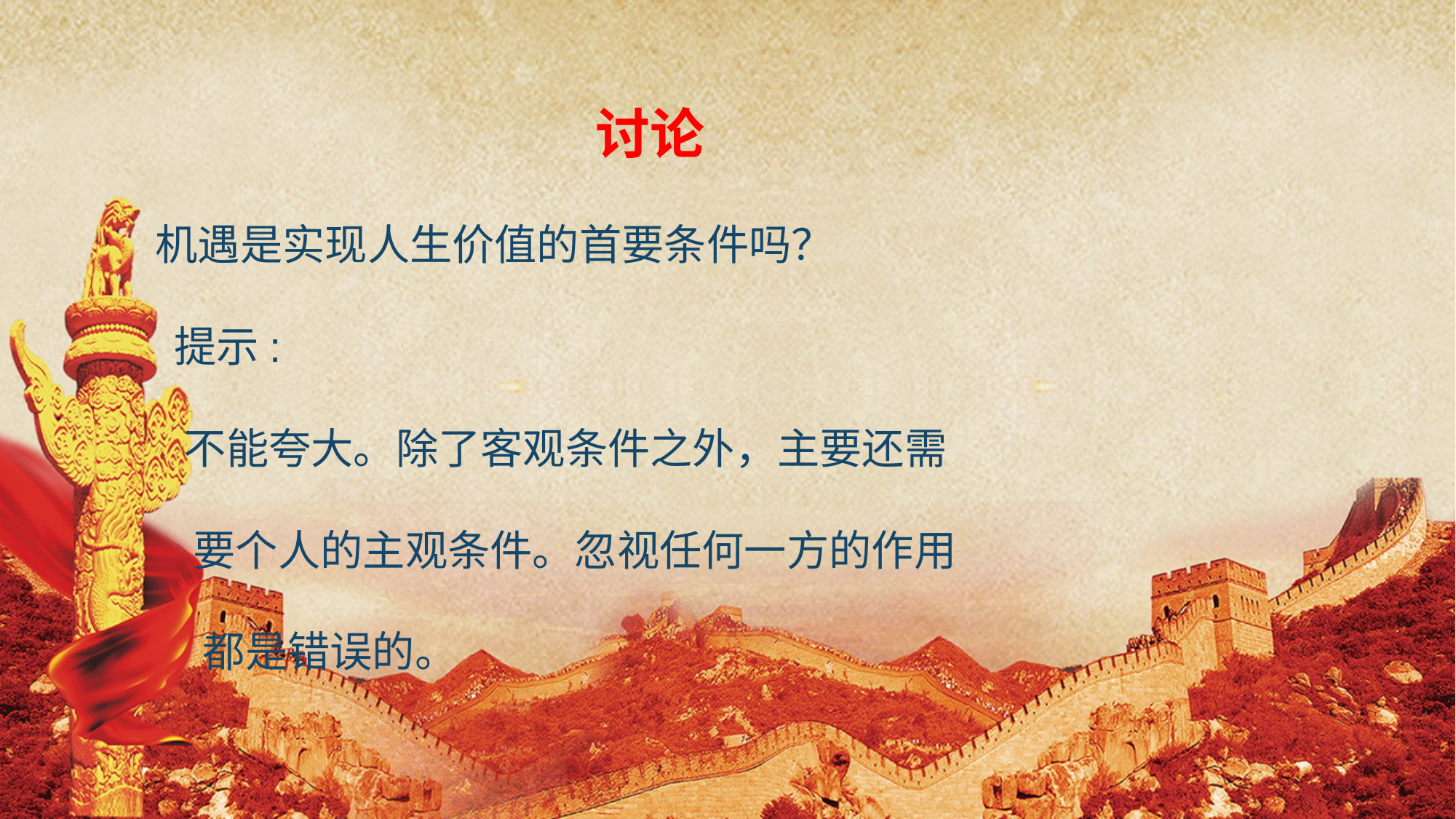

讨论
       机遇是实现人生价值的首要条件吗？
         提示:
          不能夸大。除了客观条件之外，主要还需
           要个人的主观条件。忽视任何一方的作用
            都是错误的。